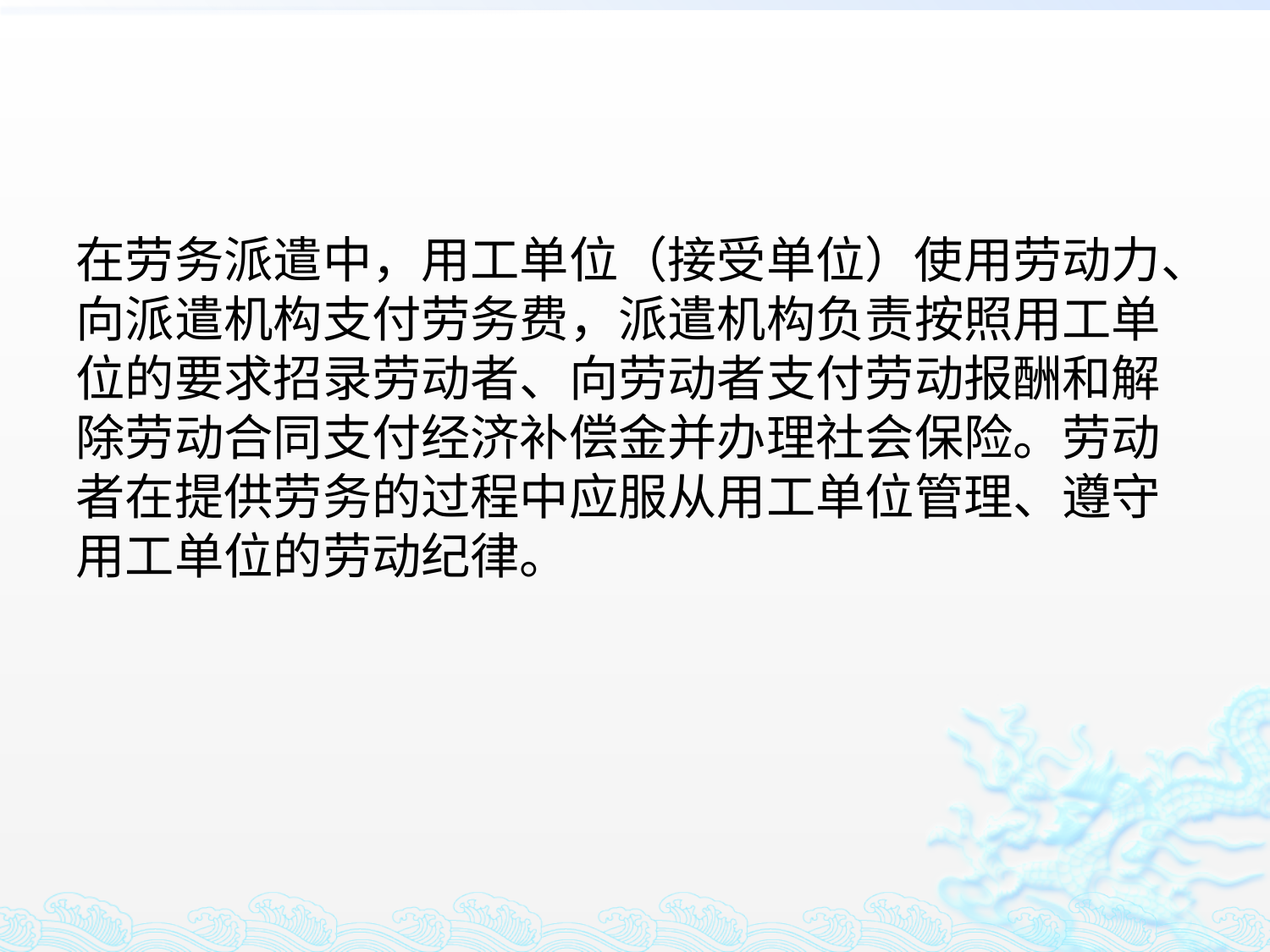

#
在劳务派遣中，用工单位（接受单位）使用劳动力、向派遣机构支付劳务费，派遣机构负责按照用工单位的要求招录劳动者、向劳动者支付劳动报酬和解除劳动合同支付经济补偿金并办理社会保险。劳动者在提供劳务的过程中应服从用工单位管理、遵守用工单位的劳动纪律。